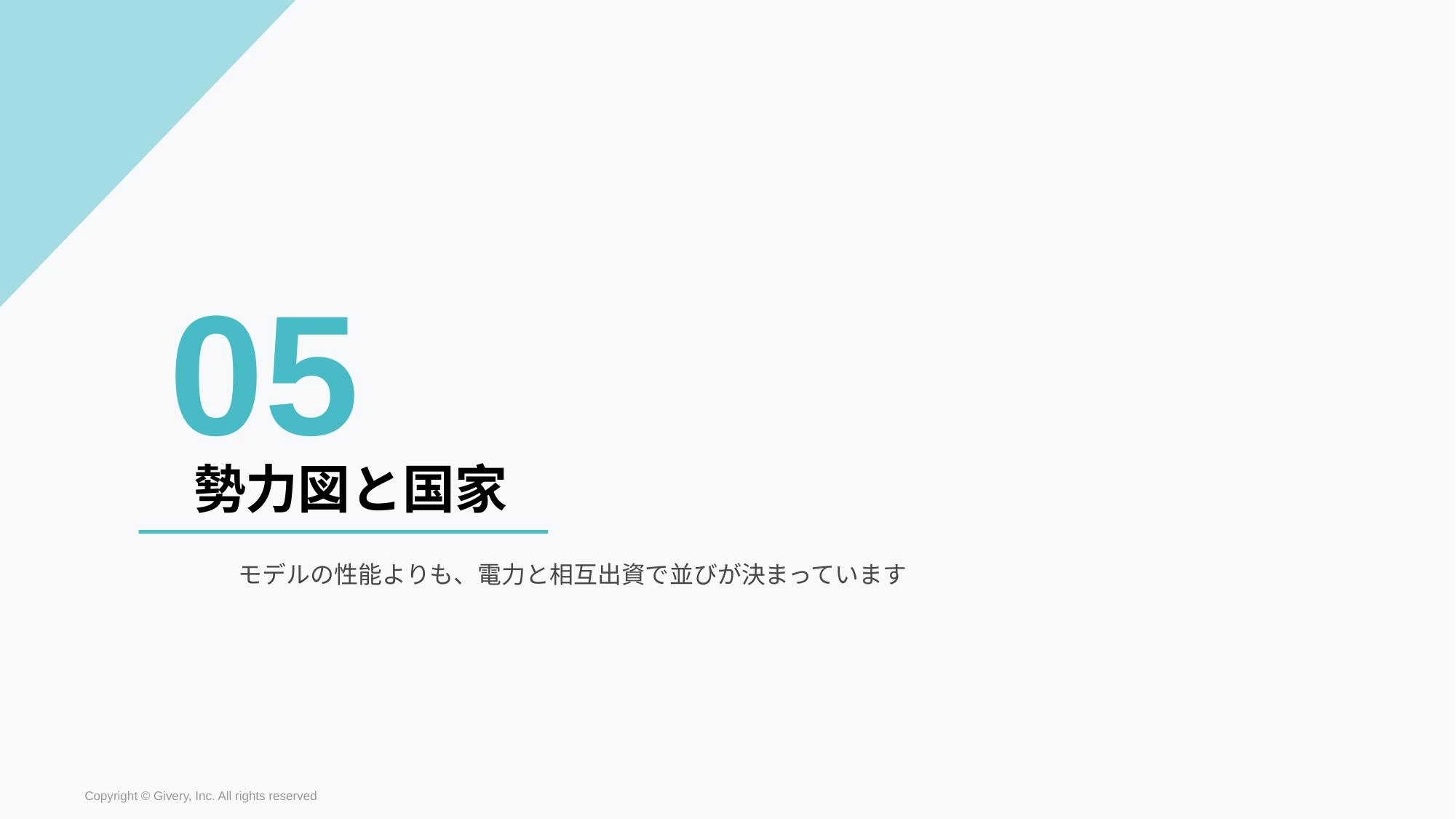

05
勢力図と国家

モデルの性能よりも、電力と相互出資で並びが決まっています
Copyright © Givery, Inc. All rights reserved